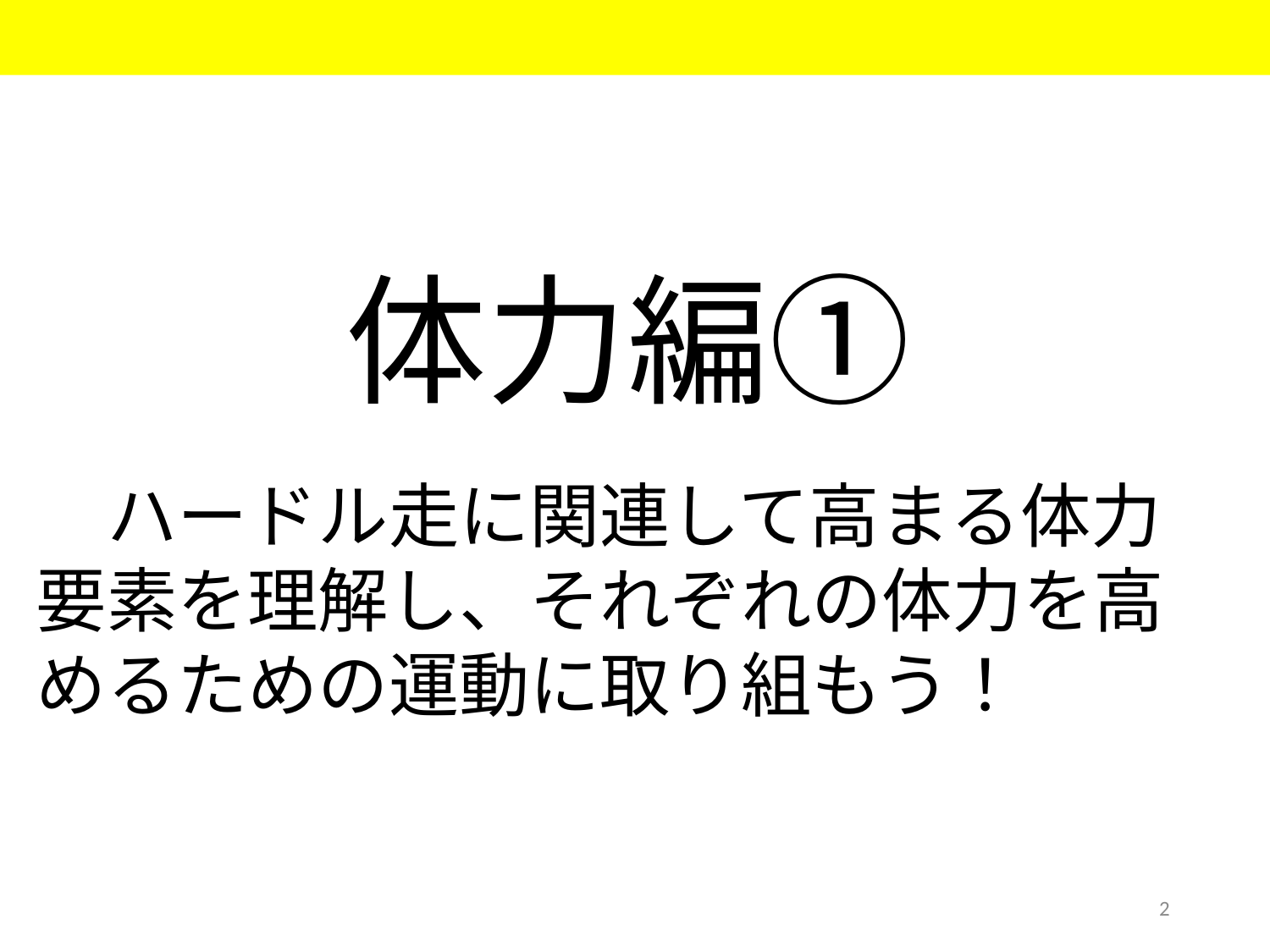

体力編①

　ハードル走に関連して高まる体力要素を理解し、それぞれの体力を高めるための運動に取り組もう！

2